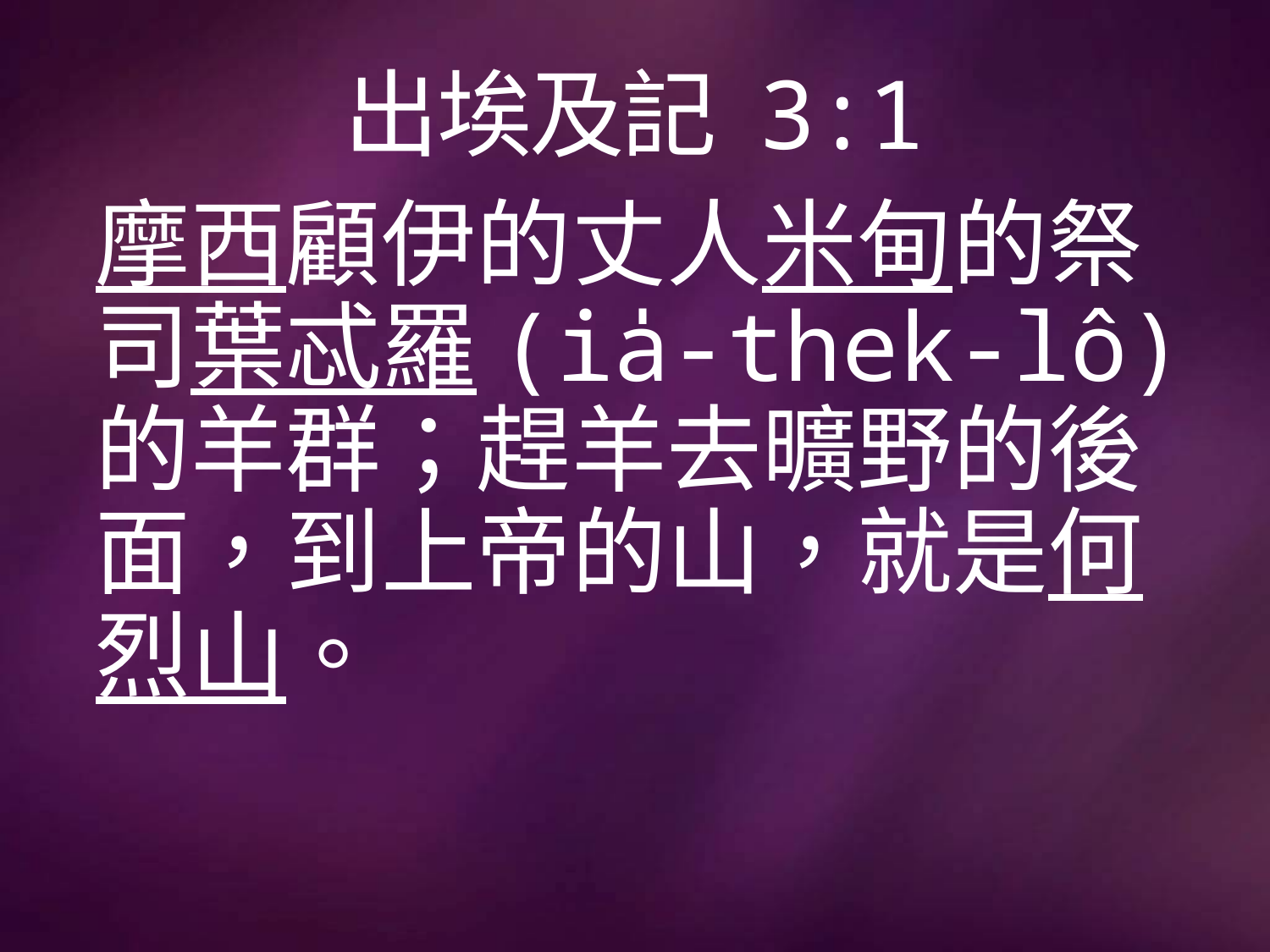

# 出埃及記 3:1
摩西顧伊的丈人米甸的祭司葉忒羅(ia̍-thek-lô)的羊群；趕羊去曠野的後面，到上帝的山，就是何烈山。